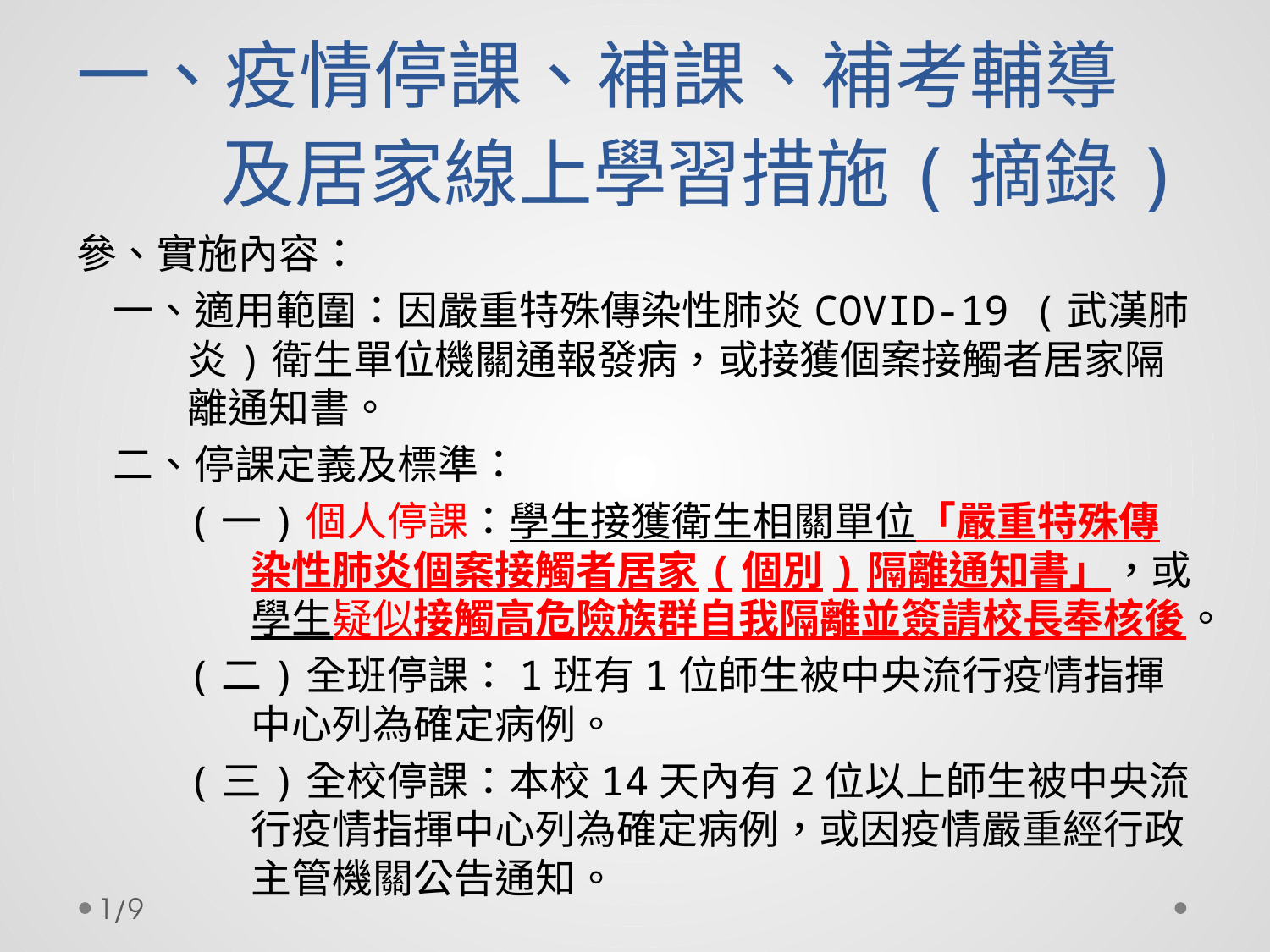

# 一、疫情停課、補課、補考輔導及居家線上學習措施(摘錄)
參、實施內容：
一、適用範圍：因嚴重特殊傳染性肺炎COVID-19 (武漢肺炎)衛生單位機關通報發病，或接獲個案接觸者居家隔離通知書。
二、停課定義及標準：
(一)個人停課：學生接獲衛生相關單位「嚴重特殊傳染性肺炎個案接觸者居家(個別)隔離通知書」，或學生疑似接觸高危險族群自我隔離並簽請校長奉核後。
(二)全班停課：1班有1位師生被中央流行疫情指揮中心列為確定病例。
(三)全校停課：本校14天內有2位以上師生被中央流行疫情指揮中心列為確定病例，或因疫情嚴重經行政主管機關公告通知。
1/9